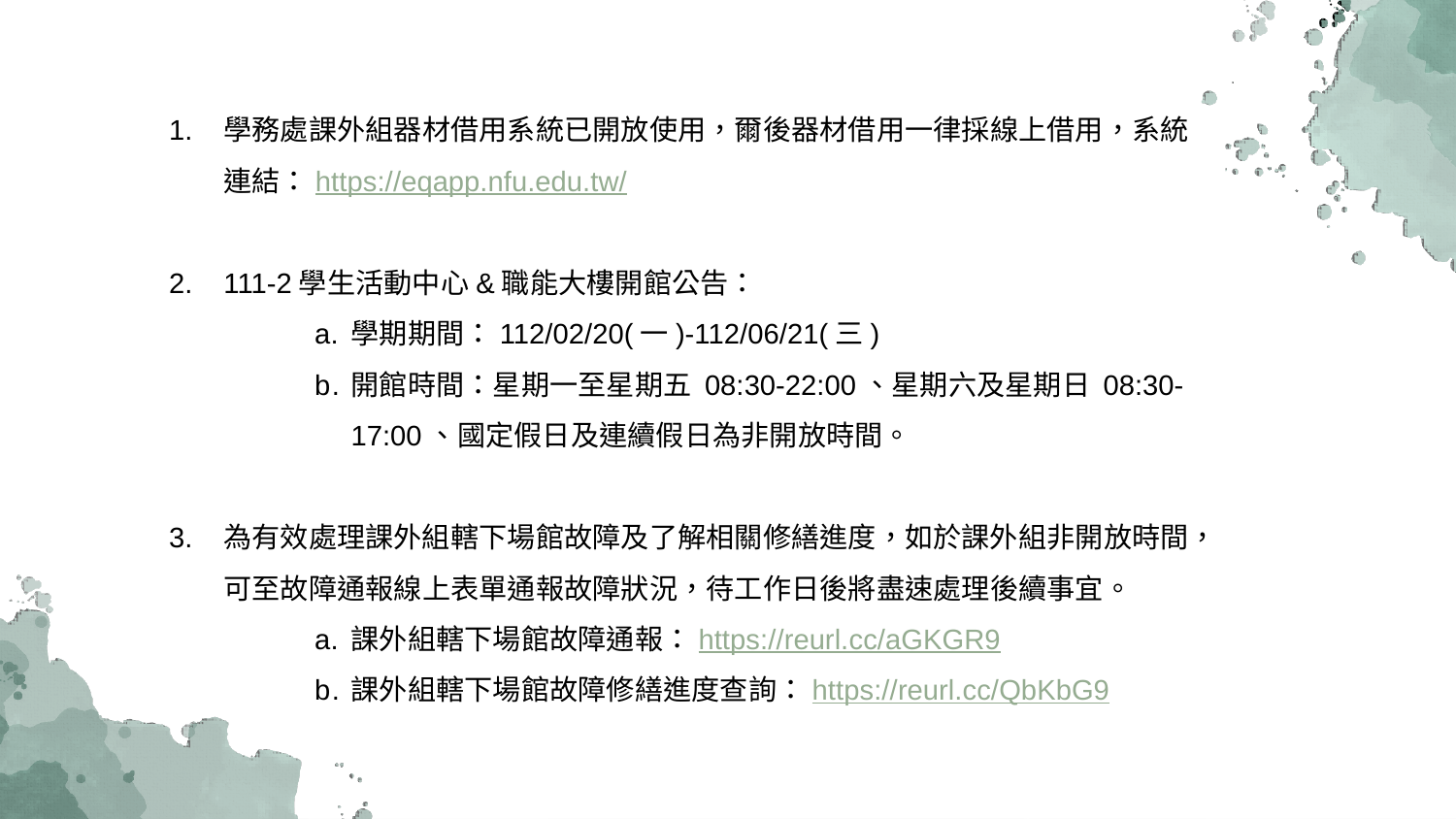

學務處課外組器材借用系統已開放使用，爾後器材借用一律採線上借用，系統連結：https://eqapp.nfu.edu.tw/

111-2學生活動中心&職能大樓開館公告：
學期期間：112/02/20(一)-112/06/21(三)
開館時間：星期一至星期五 08:30-22:00、星期六及星期日 08:30-17:00、國定假日及連續假日為非開放時間。

為有效處理課外組轄下場館故障及了解相關修繕進度，如於課外組非開放時間，可至故障通報線上表單通報故障狀況，待工作日後將盡速處理後續事宜。
課外組轄下場館故障通報：https://reurl.cc/aGKGR9
課外組轄下場館故障修繕進度查詢：https://reurl.cc/QbKbG9